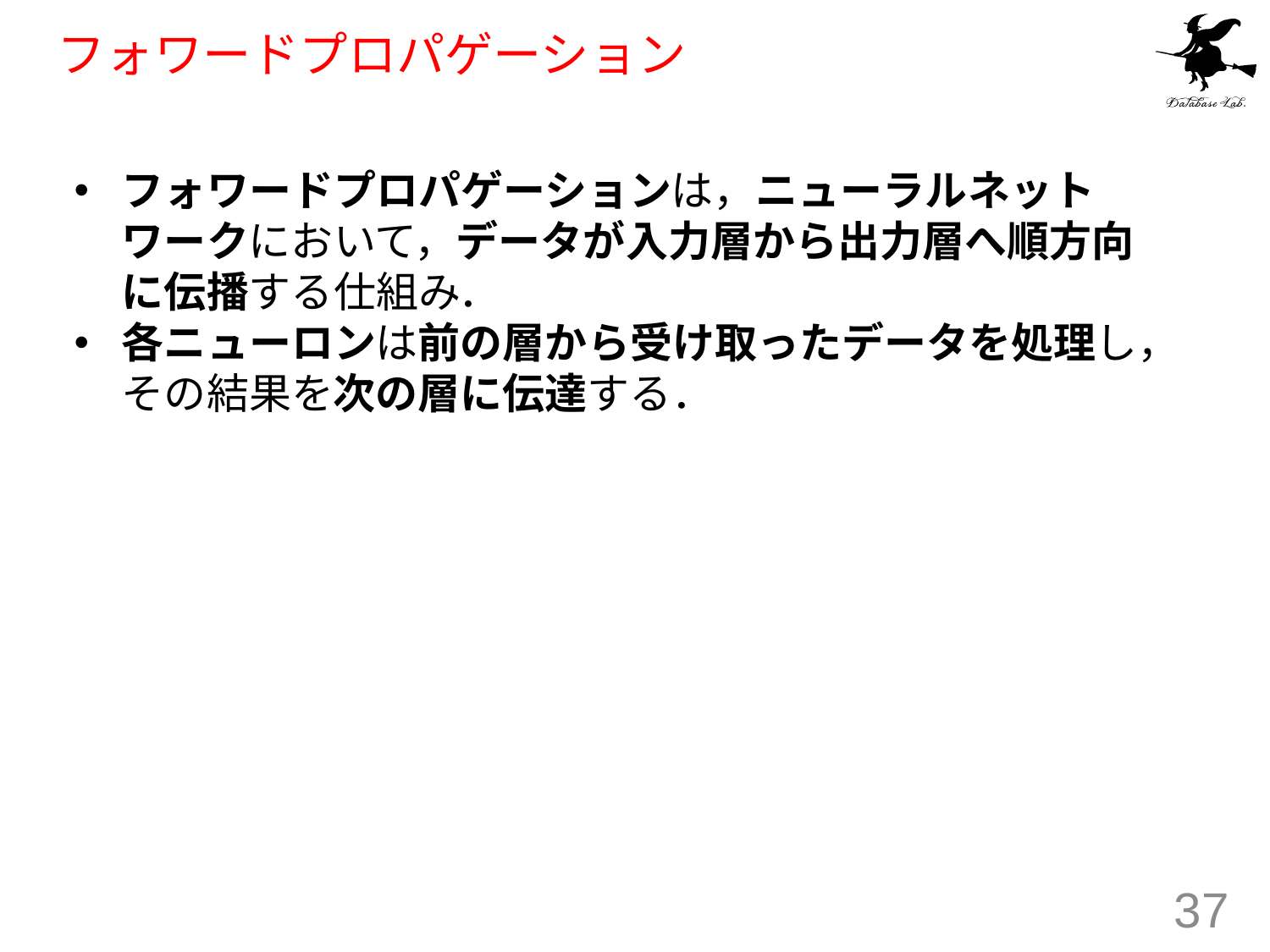

# フォワードプロパゲーション
フォワードプロパゲーションは，ニューラルネットワークにおいて，データが入力層から出力層へ順方向に伝播する仕組み．
各ニューロンは前の層から受け取ったデータを処理し，その結果を次の層に伝達する．
37